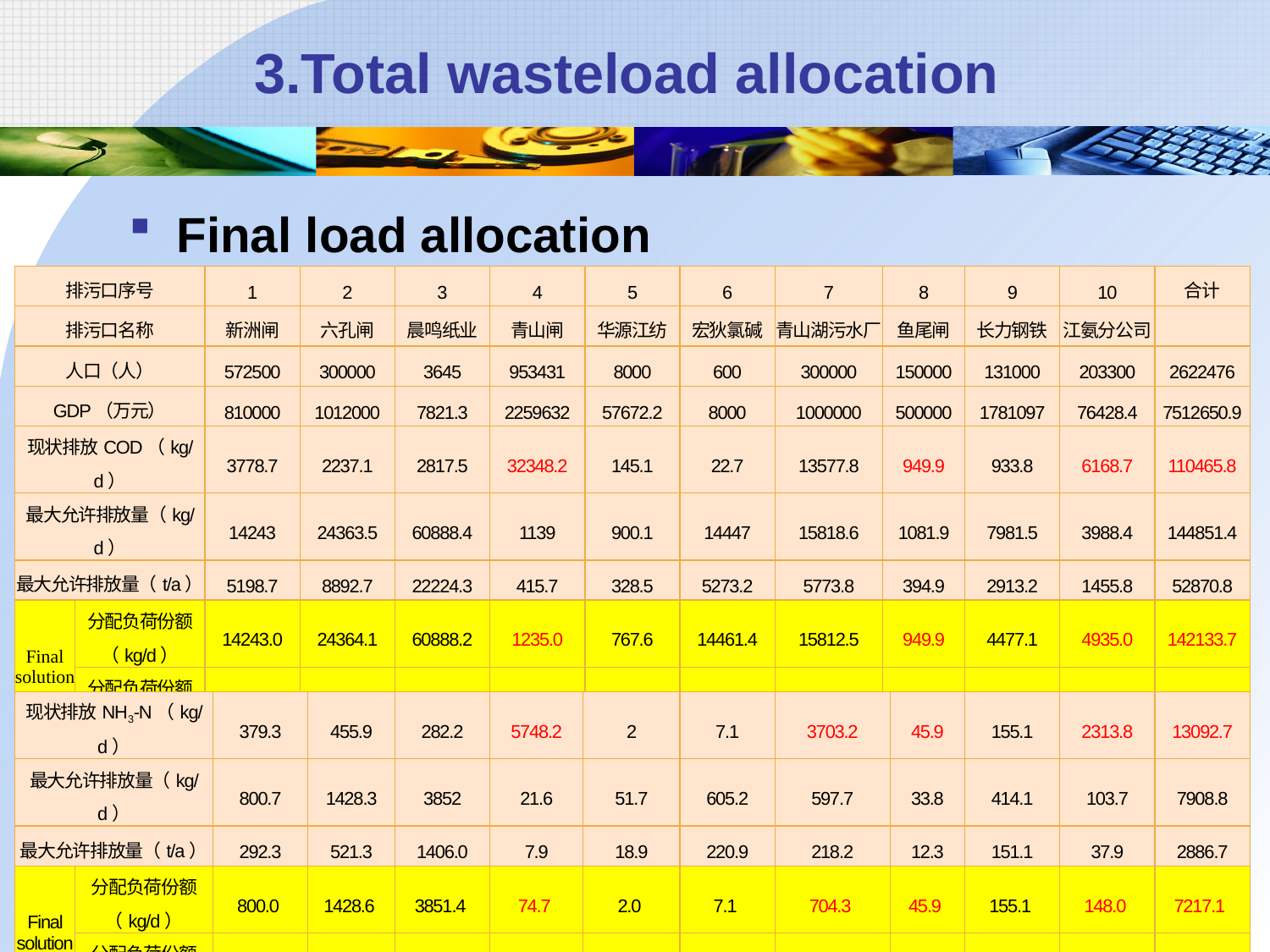

# 3.Total wasteload allocation
Final load allocation

| 排污口序号 |  | 1 | 2 | 3 | 4 | 5 | 6 | 7 | 8 | 9 | 10 | 合计 |
| --- | --- | --- | --- | --- | --- | --- | --- | --- | --- | --- | --- | --- |
| 排污口名称 |  | 新洲闸 | 六孔闸 | 晨鸣纸业 | 青山闸 | 华源江纺 | 宏狄氯碱 | 青山湖污水厂 | 鱼尾闸 | 长力钢铁 | 江氨分公司 |  |
| 人口（人） |  | 572500 | 300000 | 3645 | 953431 | 8000 | 600 | 300000 | 150000 | 131000 | 203300 | 2622476 |
| GDP（万元） |  | 810000 | 1012000 | 7821.3 | 2259632 | 57672.2 | 8000 | 1000000 | 500000 | 1781097 | 76428.4 | 7512650.9 |
| 现状排放COD（kg/d） |  | 3778.7 | 2237.1 | 2817.5 | 32348.2 | 145.1 | 22.7 | 13577.8 | 949.9 | 933.8 | 6168.7 | 110465.8 |
| 最大允许排放量（kg/d） |  | 14243 | 24363.5 | 60888.4 | 1139 | 900.1 | 14447 | 15818.6 | 1081.9 | 7981.5 | 3988.4 | 144851.4 |
| 最大允许排放量（t/a） |  | 5198.7 | 8892.7 | 22224.3 | 415.7 | 328.5 | 5273.2 | 5773.8 | 394.9 | 2913.2 | 1455.8 | 52870.8 |
| Final solution | 分配负荷份额（kg/d） | 14243.0 | 24364.1 | 60888.2 | 1235.0 | 767.6 | 14461.4 | 15812.5 | 949.9 | 4477.1 | 4935.0 | 142133.7 |
|  | 分配负荷份额（t/a） | 5198.7 | 8892.9 | 22224.2 | 450.8 | 280.2 | 5278.4 | 5771.6 | 346.7 | 1634.1 | 1801.3 | 51878.8 |
| 现状排放NH3-N（kg/d） |  | 379.3 | 455.9 | 282.2 | 5748.2 | 2 | 7.1 | 3703.2 | 45.9 | 155.1 | 2313.8 | 13092.7 |
| --- | --- | --- | --- | --- | --- | --- | --- | --- | --- | --- | --- | --- |
| 最大允许排放量（kg/d） |  | 800.7 | 1428.3 | 3852 | 21.6 | 51.7 | 605.2 | 597.7 | 33.8 | 414.1 | 103.7 | 7908.8 |
| 最大允许排放量（t/a） |  | 292.3 | 521.3 | 1406.0 | 7.9 | 18.9 | 220.9 | 218.2 | 12.3 | 151.1 | 37.9 | 2886.7 |
| Final solution | 分配负荷份额（kg/d） | 800.0 | 1428.6 | 3851.4 | 74.7 | 2.0 | 7.1 | 704.3 | 45.9 | 155.1 | 148.0 | 7217.1 |
|  | 分配负荷份额（t/a） | 292.0 | 521.4 | 1405.8 | 27.3 | 0.7 | 2.6 | 257.1 | 16.8 | 56.6 | 54.0 | 2634.2 |